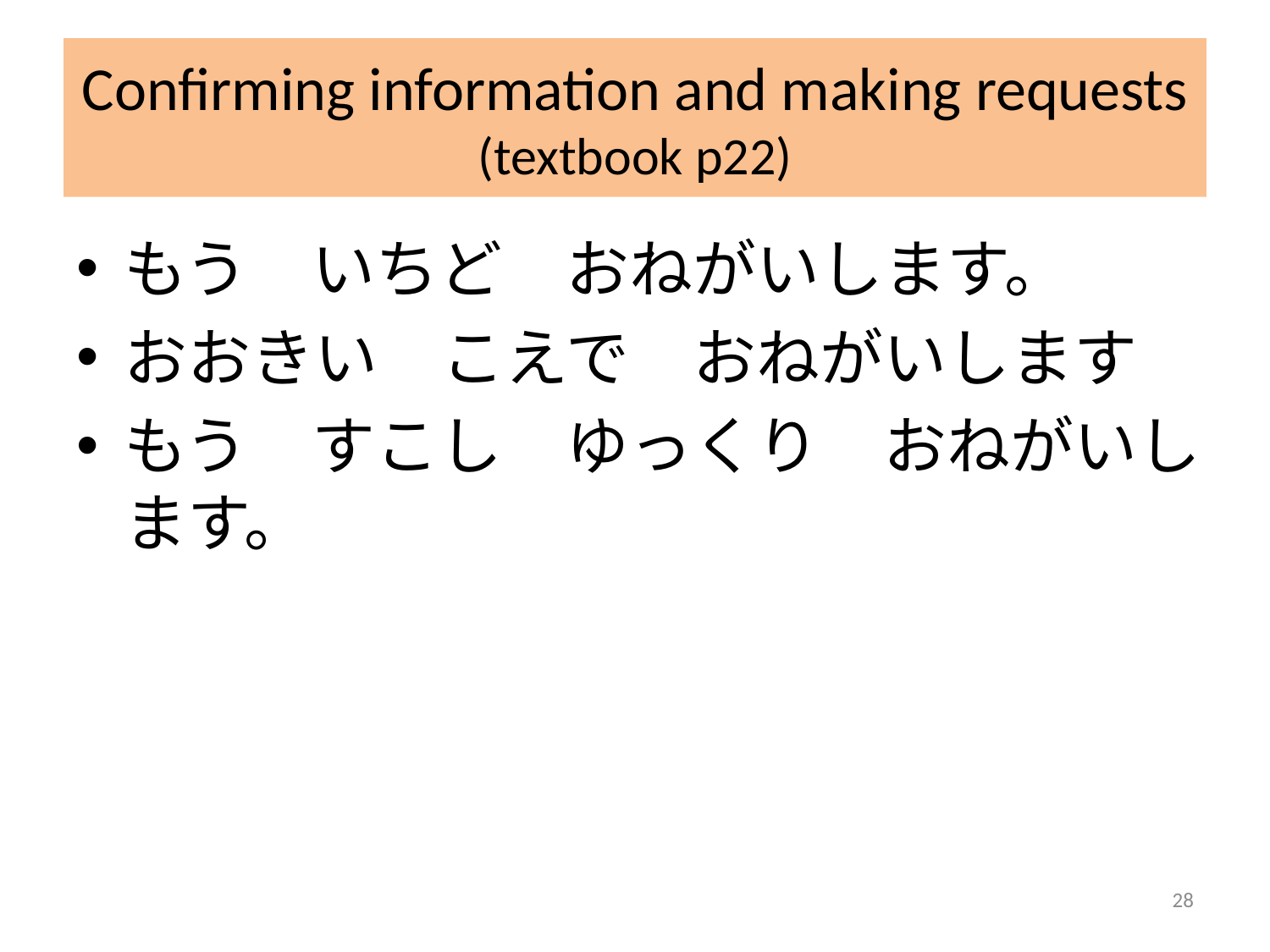

# Confirming information and making requests (textbook p22)
もう　いちど　おねがいします。
おおきい　こえで　おねがいします
もう　すこし　ゆっくり　おねがいします。
28